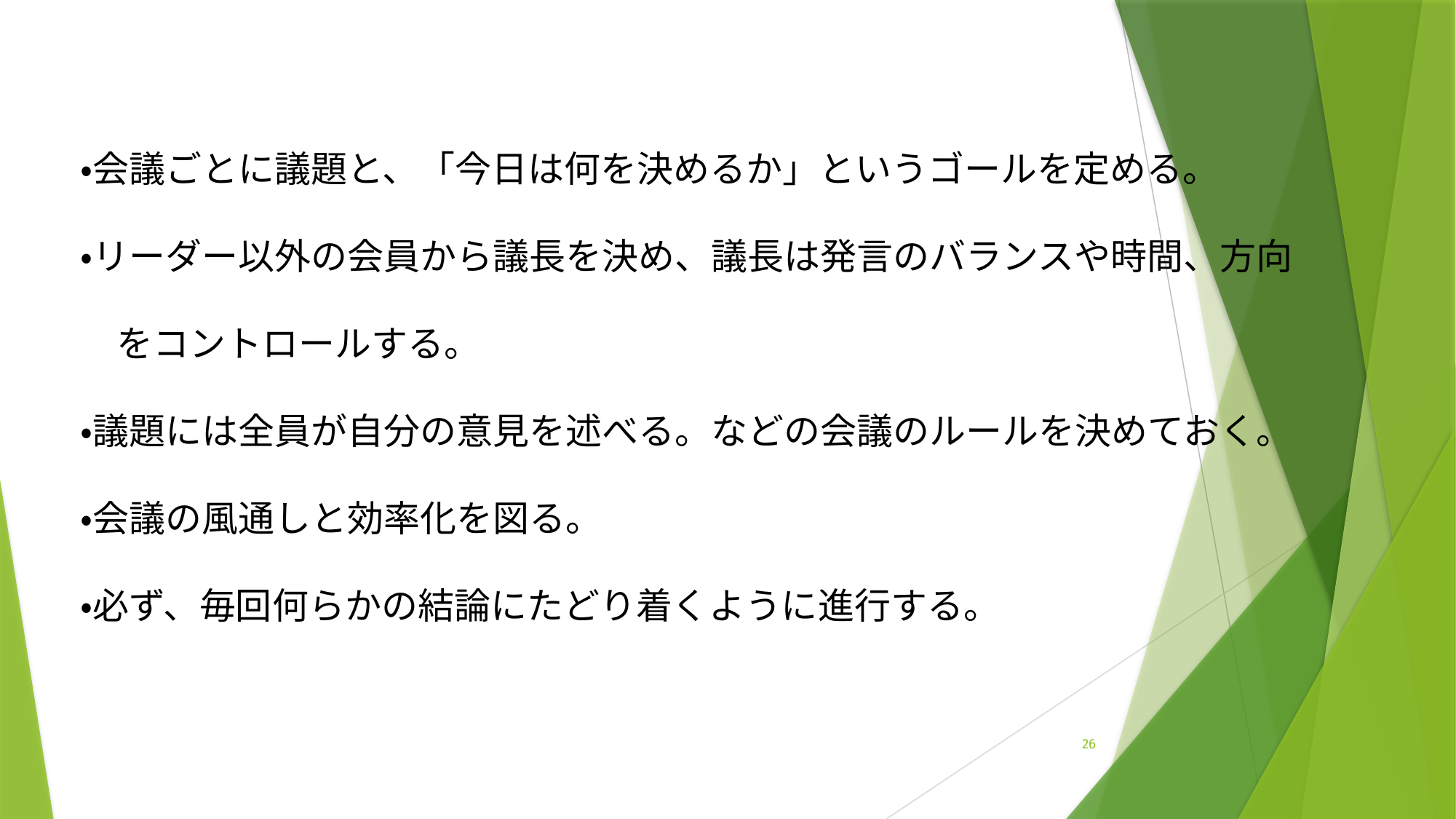

・会議ごとに議題と、「今日は何を決めるか」というゴールを定める。

・リーダー以外の会員から議長を決め、議長は発言のバランスや時間、方向

　をコントロールする。

・議題には全員が自分の意見を述べる。などの会議のルールを決めておく。

・会議の風通しと効率化を図る。

・必ず、毎回何らかの結論にたどり着くように進行する。
26